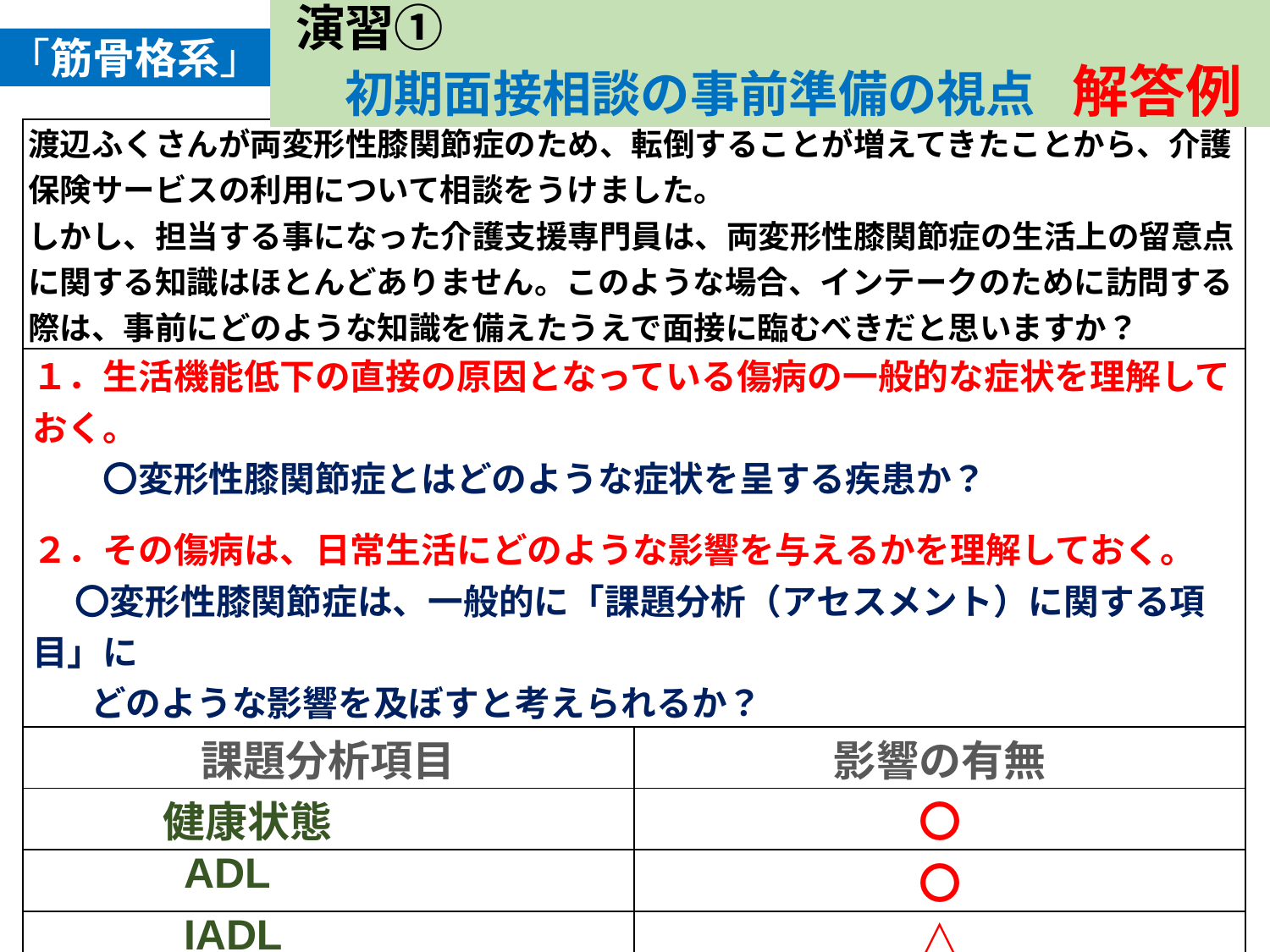

「筋骨格系」
演習①
　初期面接相談の事前準備の視点     解答例
| 渡辺ふくさんが両変形性膝関節症のため、転倒することが増えてきたことから、介護保険サービスの利用について相談をうけました。 しかし、担当する事になった介護支援専門員は、両変形性膝関節症の生活上の留意点に関する知識はほとんどありません。このような場合、インテークのために訪問する際は、事前にどのような知識を備えたうえで面接に臨むべきだと思いますか？ |  |
| --- | --- |
| １．生活機能低下の直接の原因となっている傷病の一般的な症状を理解しておく。 　　〇変形性膝関節症とはどのような症状を呈する疾患か？   ２．その傷病は、日常生活にどのような影響を与えるかを理解しておく。 〇変形性膝関節症は、一般的に「課題分析（アセスメント）に関する項目」に どのような影響を及ぼすと考えられるか？ |  |
| 課題分析項目 | 影響の有無 |
| 健康状態 | 〇 |
| ADL | 〇 |
| IADL | △ |
| 社会との関わり | 〇 |
| 食事摂取 | △ |
| 居住環境 | 〇 |